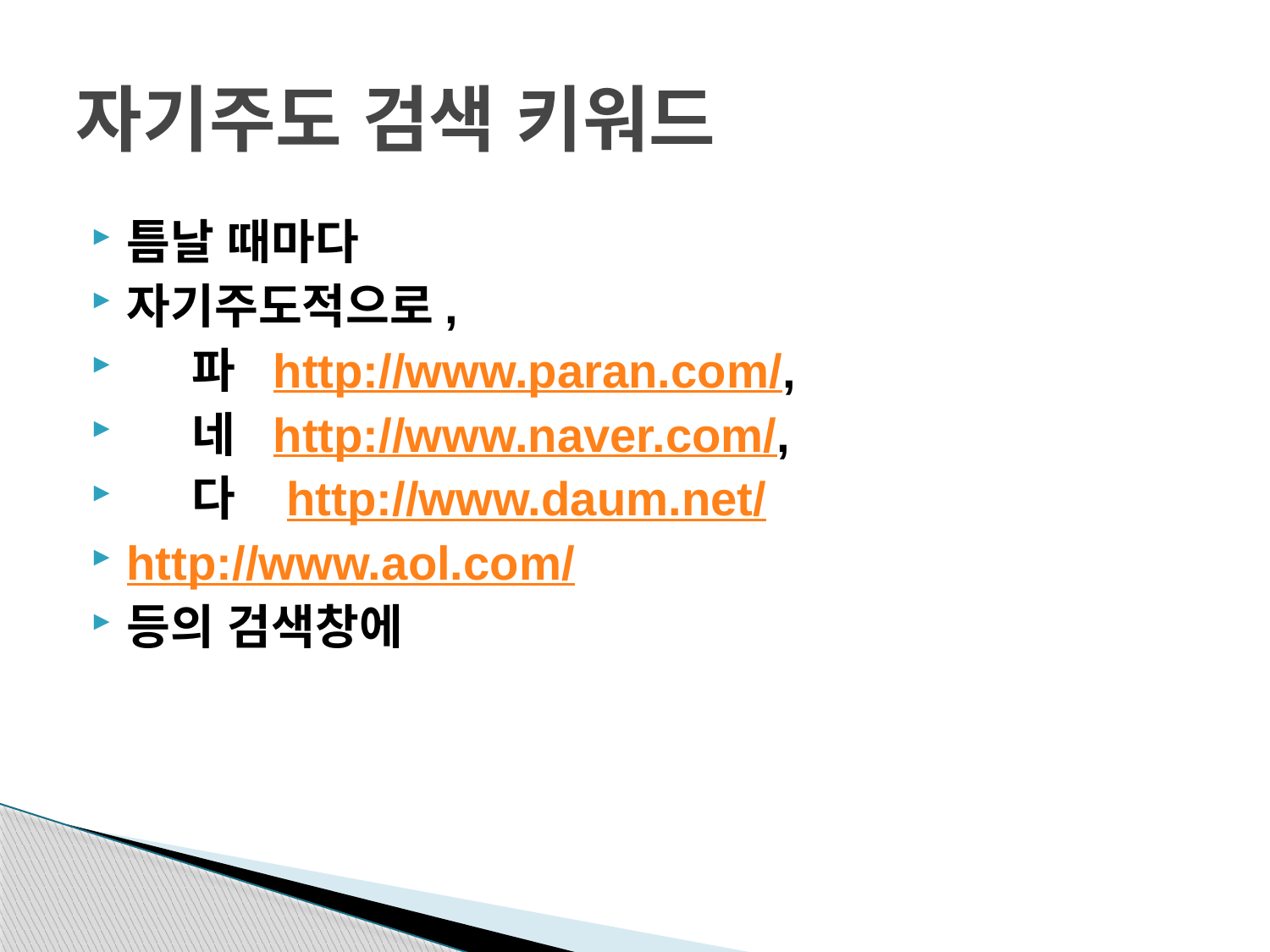

# 자기주도 검색 키워드
틈날 때마다
자기주도적으로,
    파  http://www.paran.com/,
    네  http://www.naver.com/,
    다   http://www.daum.net/
http://www.aol.com/
등의 검색창에